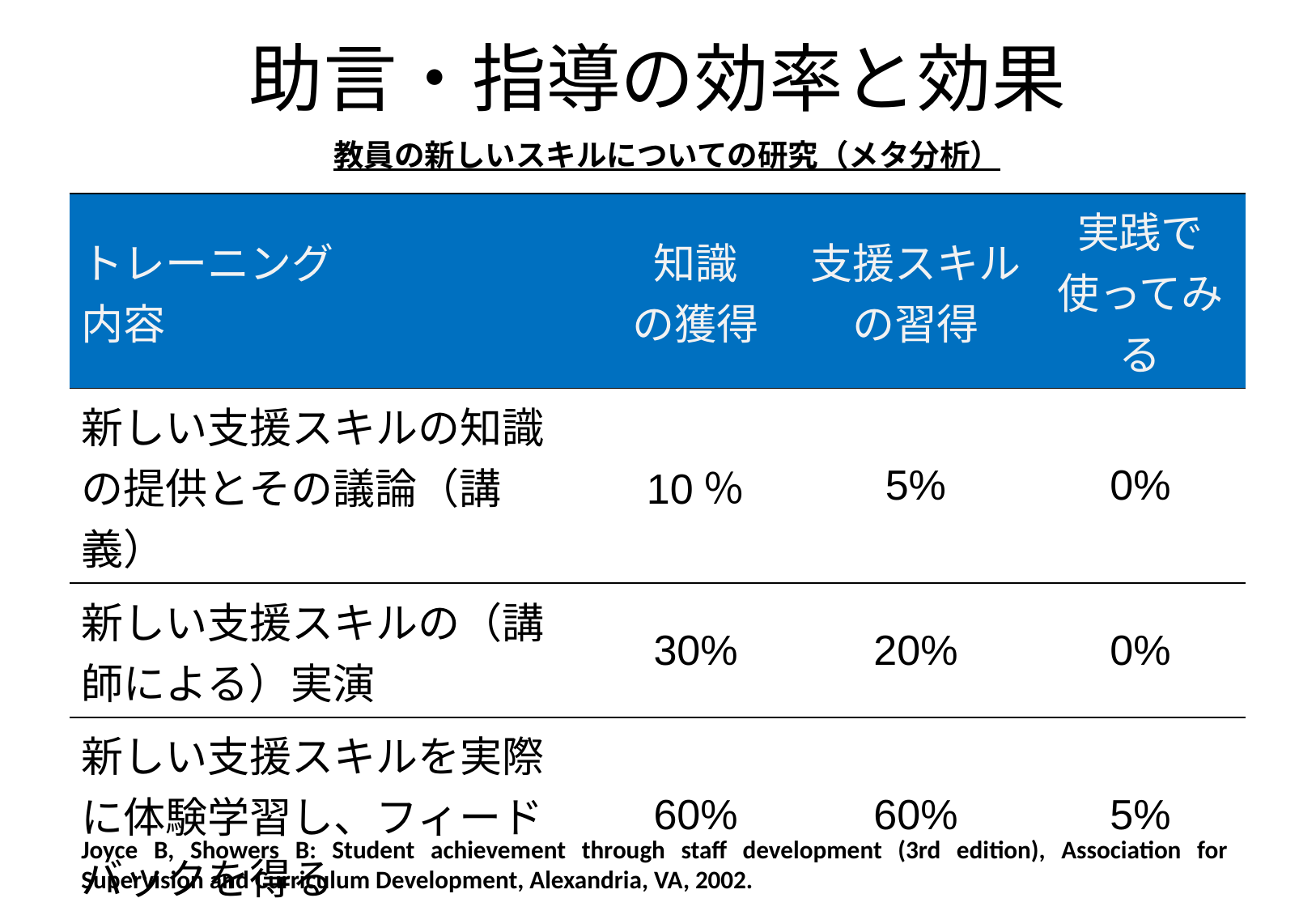

# 助言・指導の効率と効果
教員の新しいスキルについての研究（メタ分析）
| トレーニング 内容 | 知識 の獲得 | 支援スキルの習得 | 実践で 使ってみる |
| --- | --- | --- | --- |
| 新しい支援スキルの知識の提供とその議論（講義） | 10％ | 5% | 0% |
| 新しい支援スキルの（講師による）実演 | 30% | 20% | 0% |
| 新しい支援スキルを実際に体験学習し、フィードバックを得る | 60% | 60% | 5% |
| 新しい支援スキルを実際の現場で、実際に行い、フィードバックを得るコーチング | 95% | 95% | 95% |
Joyce B, Showers B: Student achievement through staff development (3rd edition), Association for Supervision and Curriculum Development, Alexandria, VA, 2002.